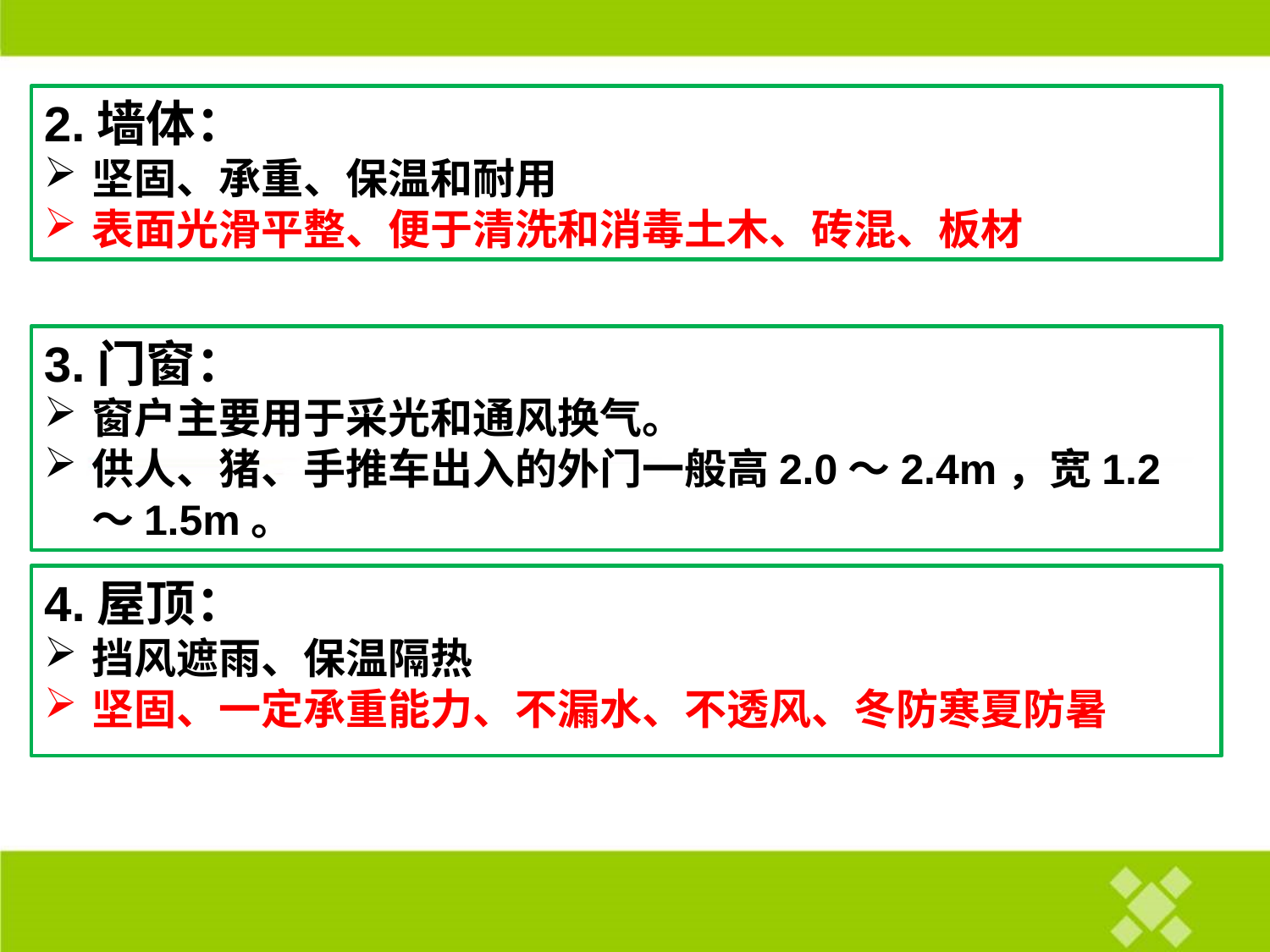

2.墙体：
坚固、承重、保温和耐用
表面光滑平整、便于清洗和消毒土木、砖混、板材
3.门窗：
窗户主要用于采光和通风换气。
供人、猪、手推车出入的外门一般高2.0～2.4m，宽1.2～1.5m。
4.屋顶：
挡风遮雨、保温隔热
坚固、一定承重能力、不漏水、不透风、冬防寒夏防暑